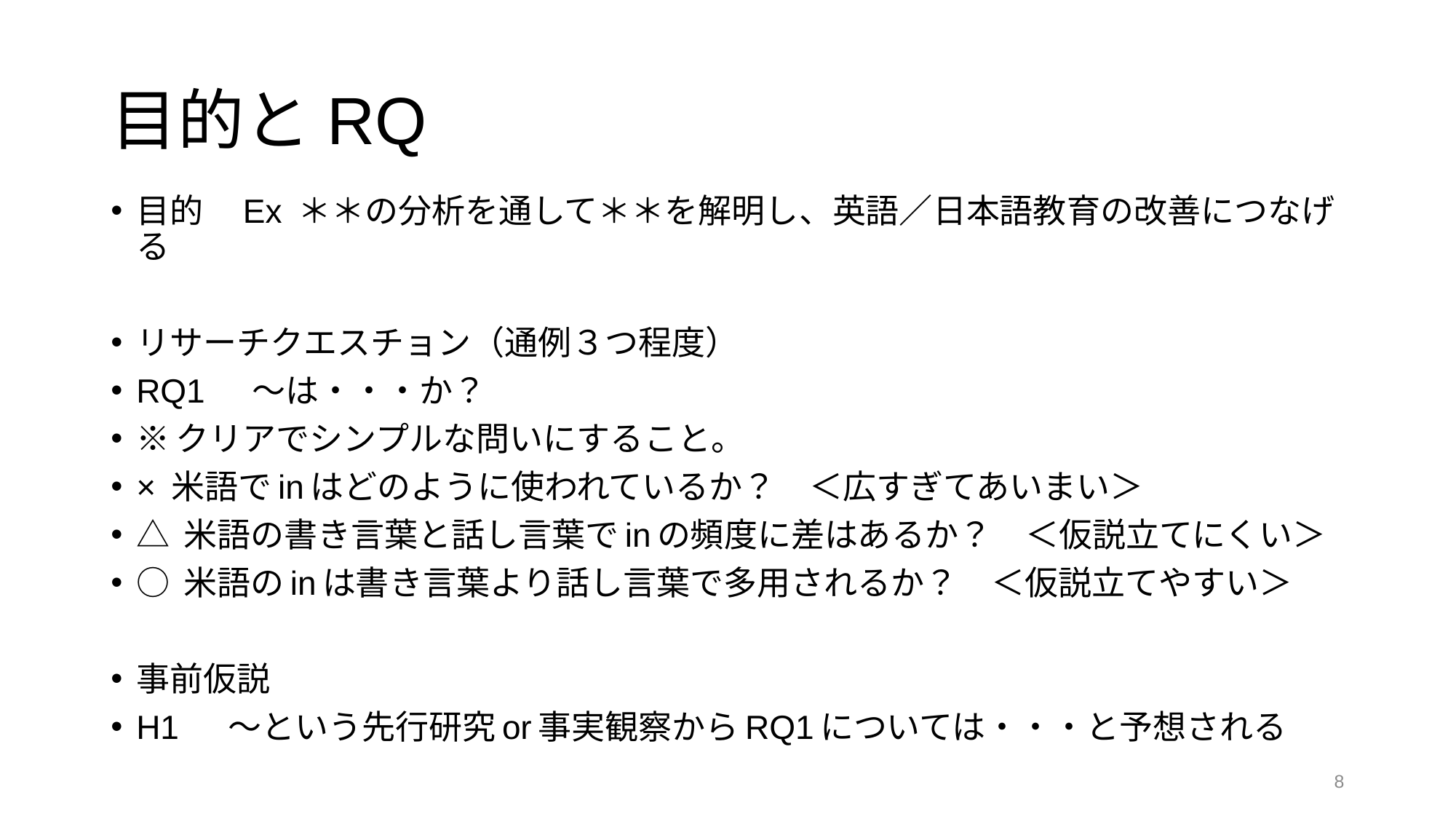

# 目的とRQ
目的　Ex ＊＊の分析を通して＊＊を解明し、英語／日本語教育の改善につなげる

リサーチクエスチョン（通例３つ程度）
RQ1　 ～は・・・か？
※クリアでシンプルな問いにすること。
× 米語でinはどのように使われているか？　＜広すぎてあいまい＞
△ 米語の書き言葉と話し言葉でinの頻度に差はあるか？　＜仮説立てにくい＞
○ 米語のinは書き言葉より話し言葉で多用されるか？　＜仮説立てやすい＞

事前仮説
H1 　～という先行研究or事実観察からRQ1については・・・と予想される

8